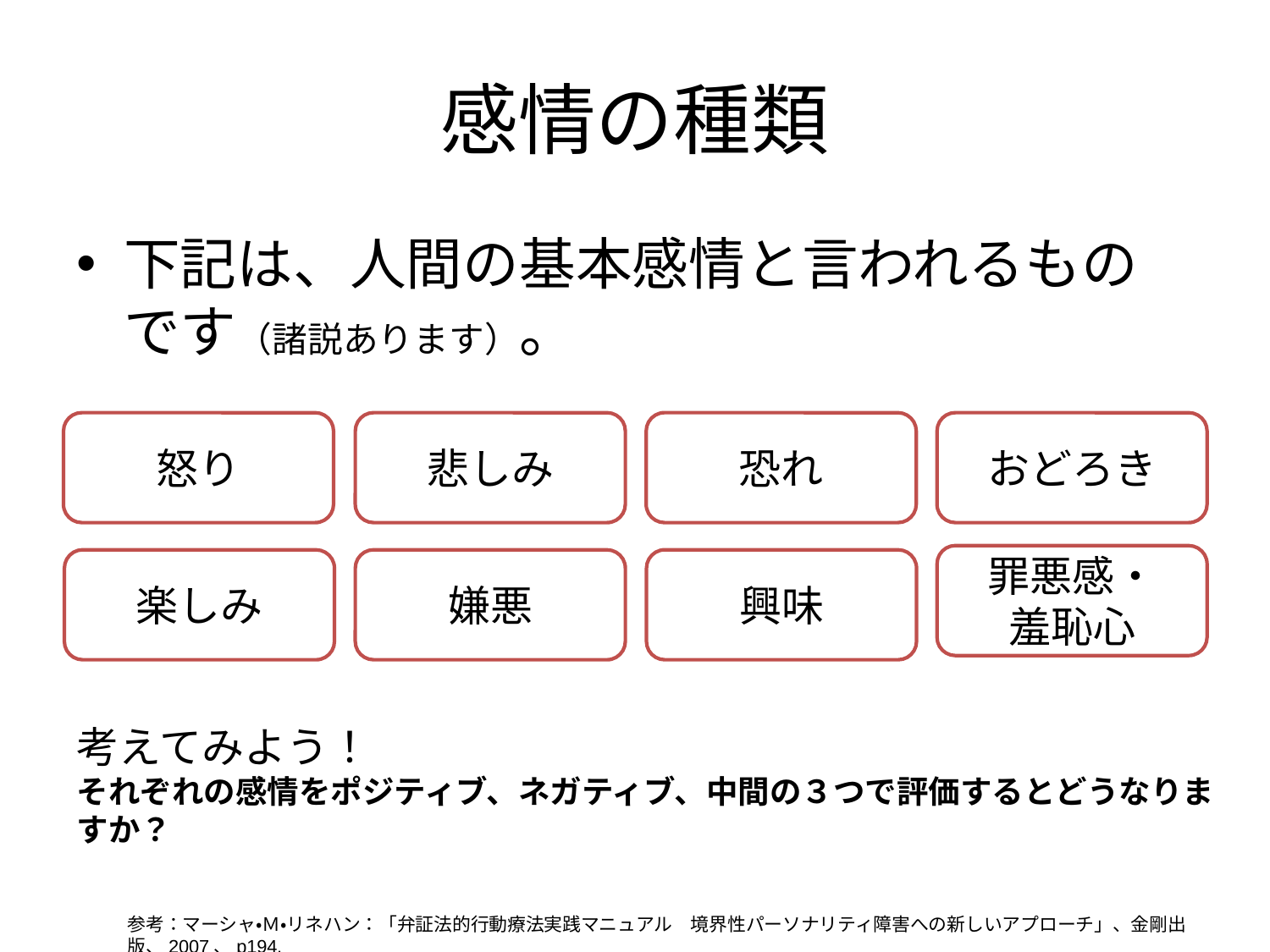

# 感情の種類
下記は、人間の基本感情と言われるものです（諸説あります）。
怒り
悲しみ
恐れ
おどろき
罪悪感・
羞恥心
楽しみ
嫌悪
興味
考えてみよう！
それぞれの感情をポジティブ、ネガティブ、中間の３つで評価するとどうなりますか？

参考：マーシャ・Ｍ・リネハン：「弁証法的行動療法実践マニュアル　境界性パーソナリティ障害への新しいアプローチ」、金剛出版、2007、p194.